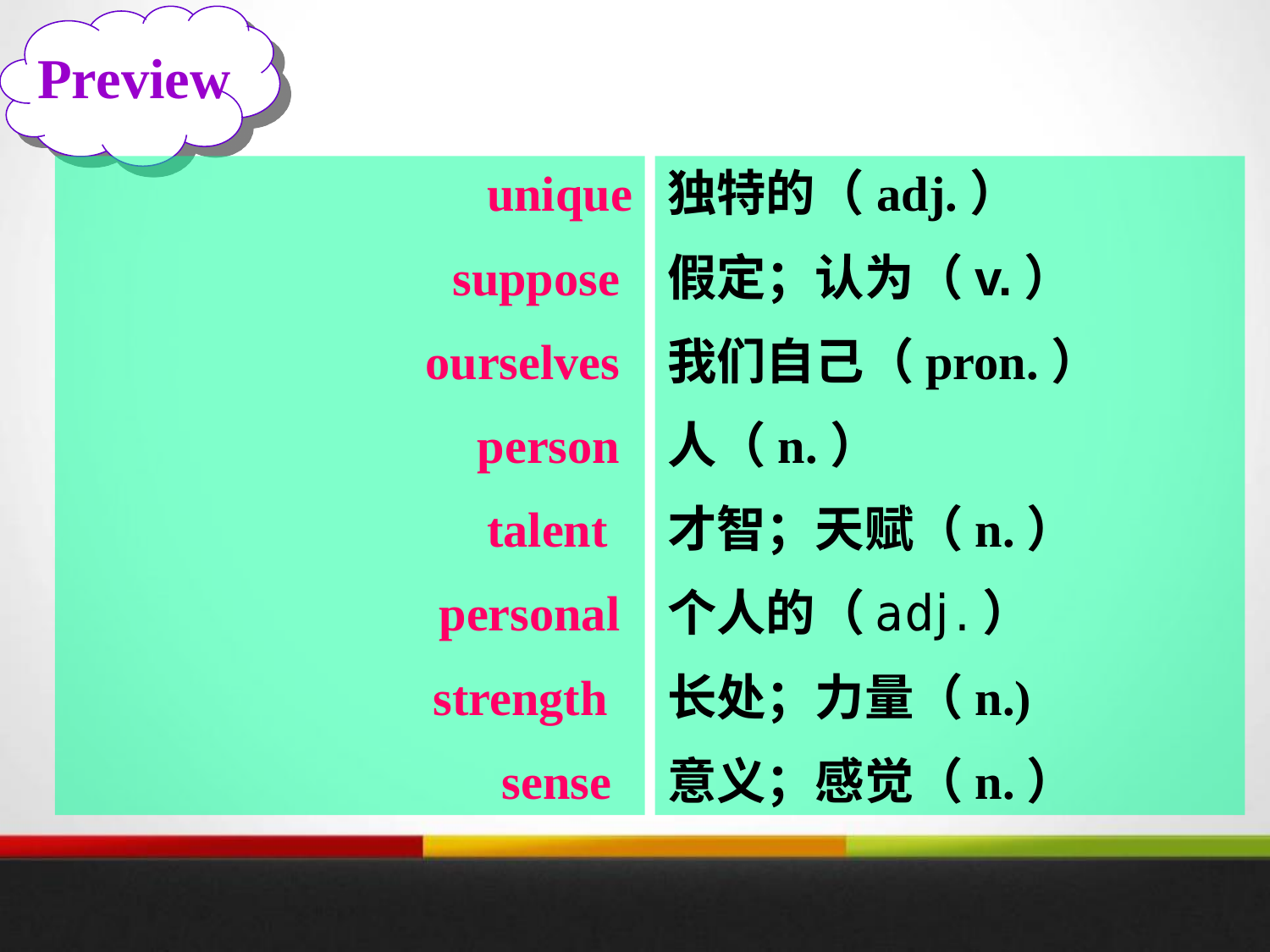

Preview
unique
suppose
ourselves
person
talent
personal
strength
sense
独特的（adj.）
假定；认为（v.）
我们自己（pron.）
人（n.）
才智；天赋（n.）
个人的（adj.）
长处；力量（n.)
意义；感觉（n.）